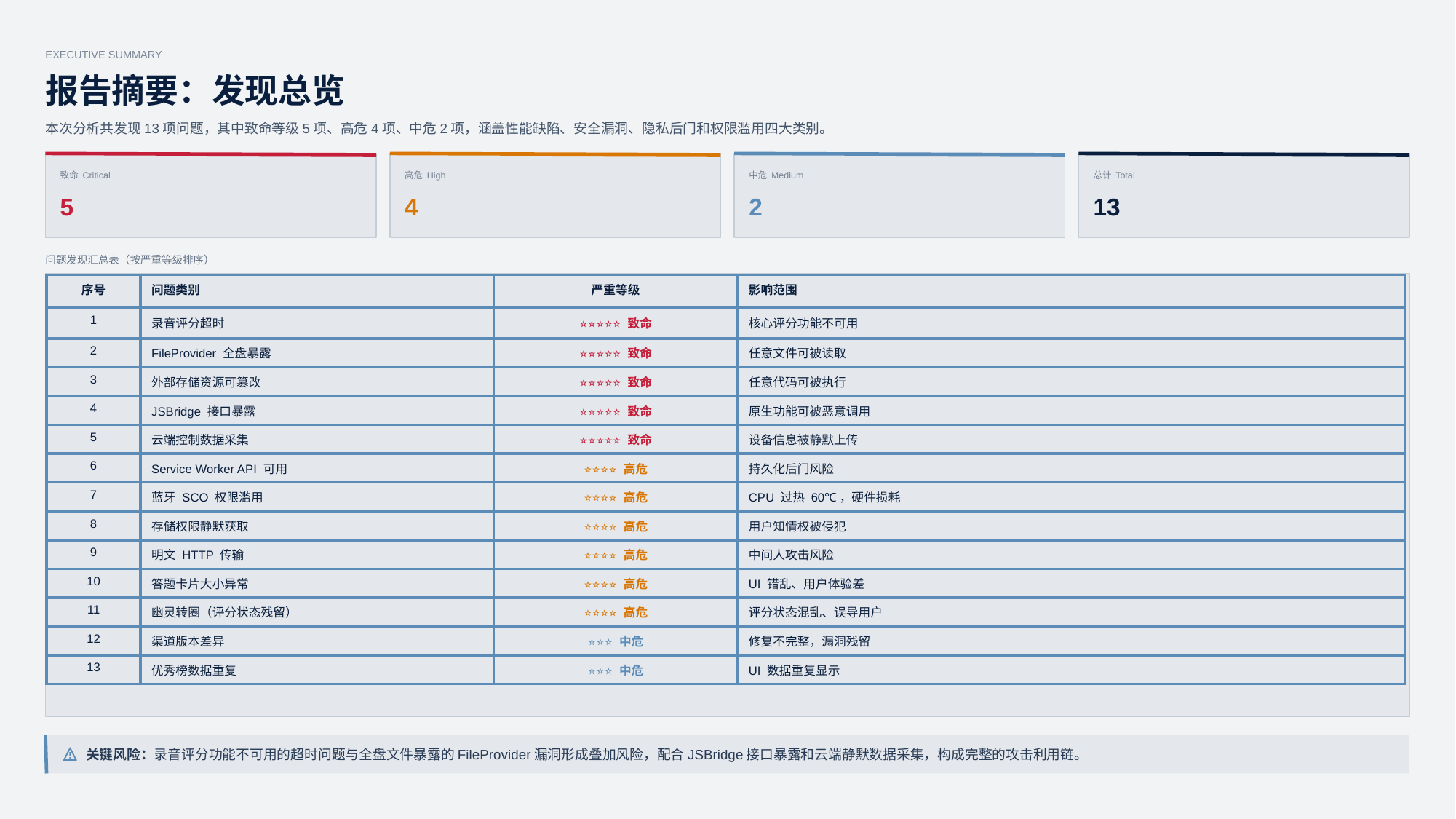

EXECUTIVE SUMMARY
报告摘要：发现总览
本次分析共发现13项问题，其中致命等级5项、高危4项、中危2项，涵盖性能缺陷、安全漏洞、隐私后门和权限滥用四大类别。

致命 Critical
高危 High
中危 Medium
总计 Total
5
4
2
13
问题发现汇总表（按严重等级排序）

| 序号 | 问题类别 | 严重等级 | 影响范围 |
| --- | --- | --- | --- |
| 1 | 录音评分超时 | ⭐⭐⭐⭐⭐ 致命 | 核心评分功能不可用 |
| 2 | FileProvider 全盘暴露 | ⭐⭐⭐⭐⭐ 致命 | 任意文件可被读取 |
| 3 | 外部存储资源可篡改 | ⭐⭐⭐⭐⭐ 致命 | 任意代码可被执行 |
| 4 | JSBridge 接口暴露 | ⭐⭐⭐⭐⭐ 致命 | 原生功能可被恶意调用 |
| 5 | 云端控制数据采集 | ⭐⭐⭐⭐⭐ 致命 | 设备信息被静默上传 |
| 6 | Service Worker API 可用 | ⭐⭐⭐⭐ 高危 | 持久化后门风险 |
| 7 | 蓝牙 SCO 权限滥用 | ⭐⭐⭐⭐ 高危 | CPU 过热 60℃，硬件损耗 |
| 8 | 存储权限静默获取 | ⭐⭐⭐⭐ 高危 | 用户知情权被侵犯 |
| 9 | 明文 HTTP 传输 | ⭐⭐⭐⭐ 高危 | 中间人攻击风险 |
| 10 | 答题卡片大小异常 | ⭐⭐⭐⭐ 高危 | UI 错乱、用户体验差 |
| 11 | 幽灵转圈（评分状态残留） | ⭐⭐⭐⭐ 高危 | 评分状态混乱、误导用户 |
| 12 | 渠道版本差异 | ⭐⭐⭐ 中危 | 修复不完整，漏洞残留 |
| 13 | 优秀榜数据重复 | ⭐⭐⭐ 中危 | UI 数据重复显示 |

关键风险：录音评分功能不可用的超时问题与全盘文件暴露的FileProvider漏洞形成叠加风险，配合JSBridge接口暴露和云端静默数据采集，构成完整的攻击利用链。